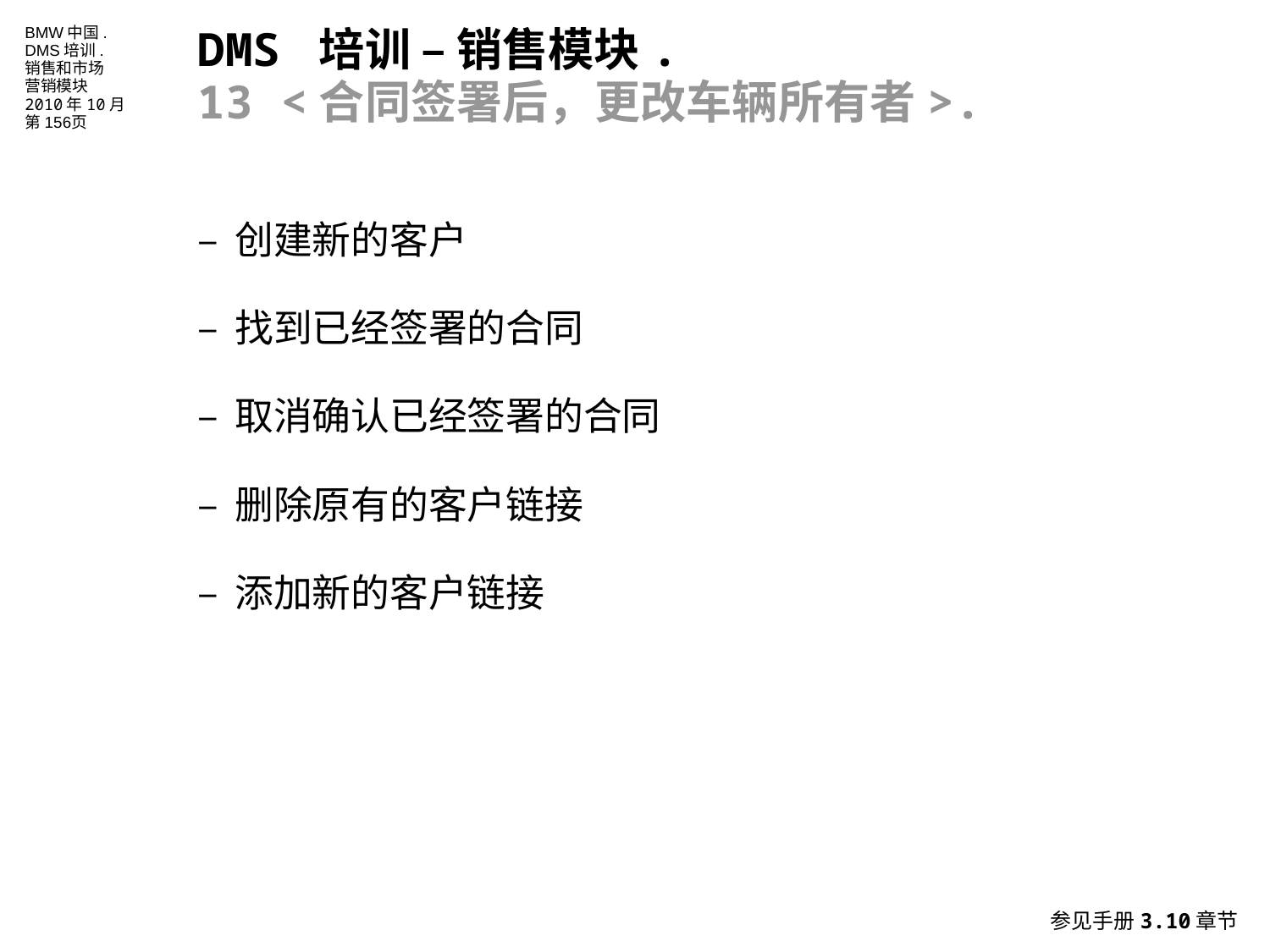

DMS 培训 – 销售模块.
13 <合同签署后，更改车辆所有者>.
–	创建新的客户

–	找到已经签署的合同

–	取消确认已经签署的合同

–	删除原有的客户链接

–	添加新的客户链接

参见手册3.10章节